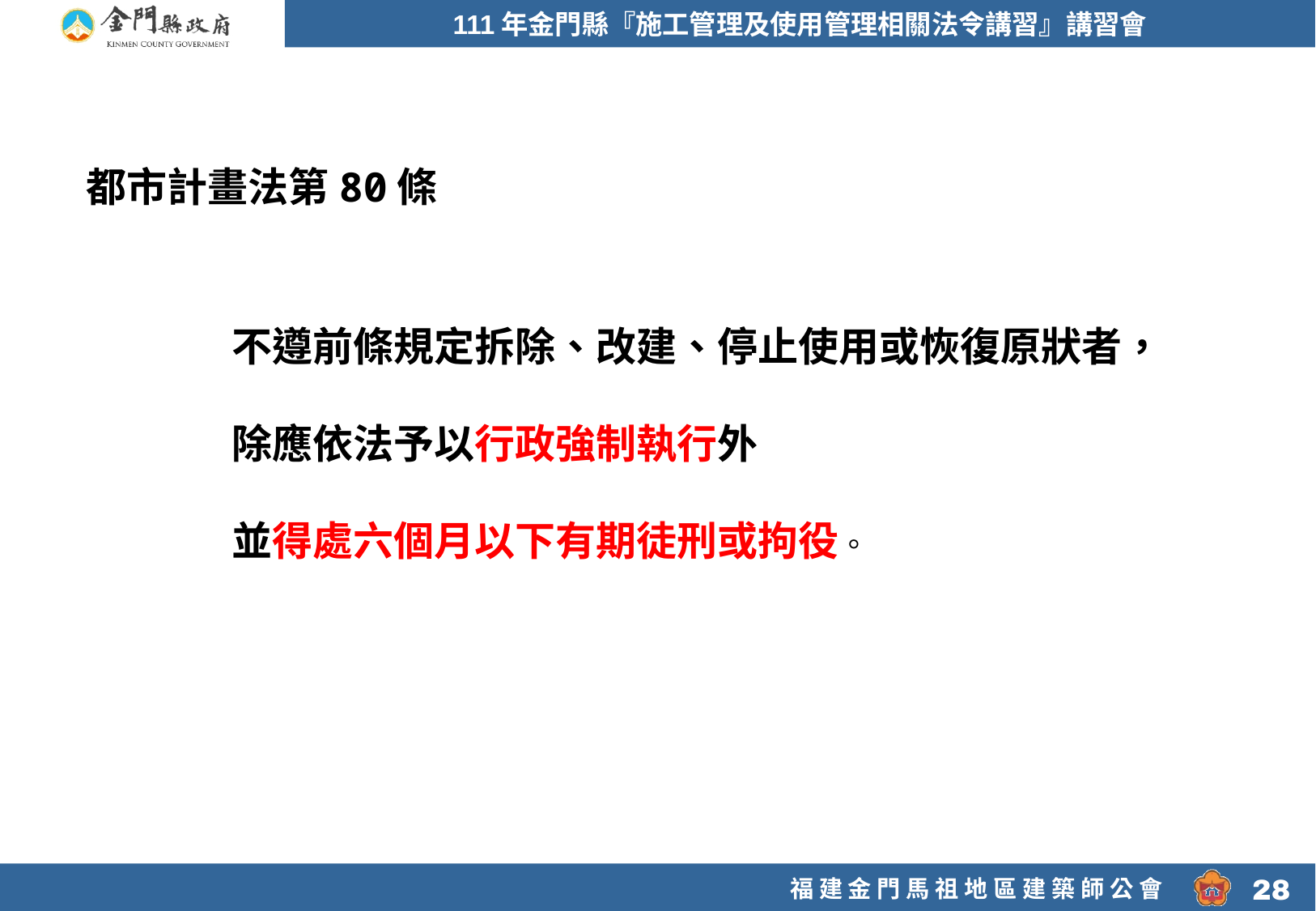

都市計畫法第80條
不遵前條規定拆除、改建、停止使用或恢復原狀者，除應依法予以行政強制執行外
並得處六個月以下有期徒刑或拘役。

28